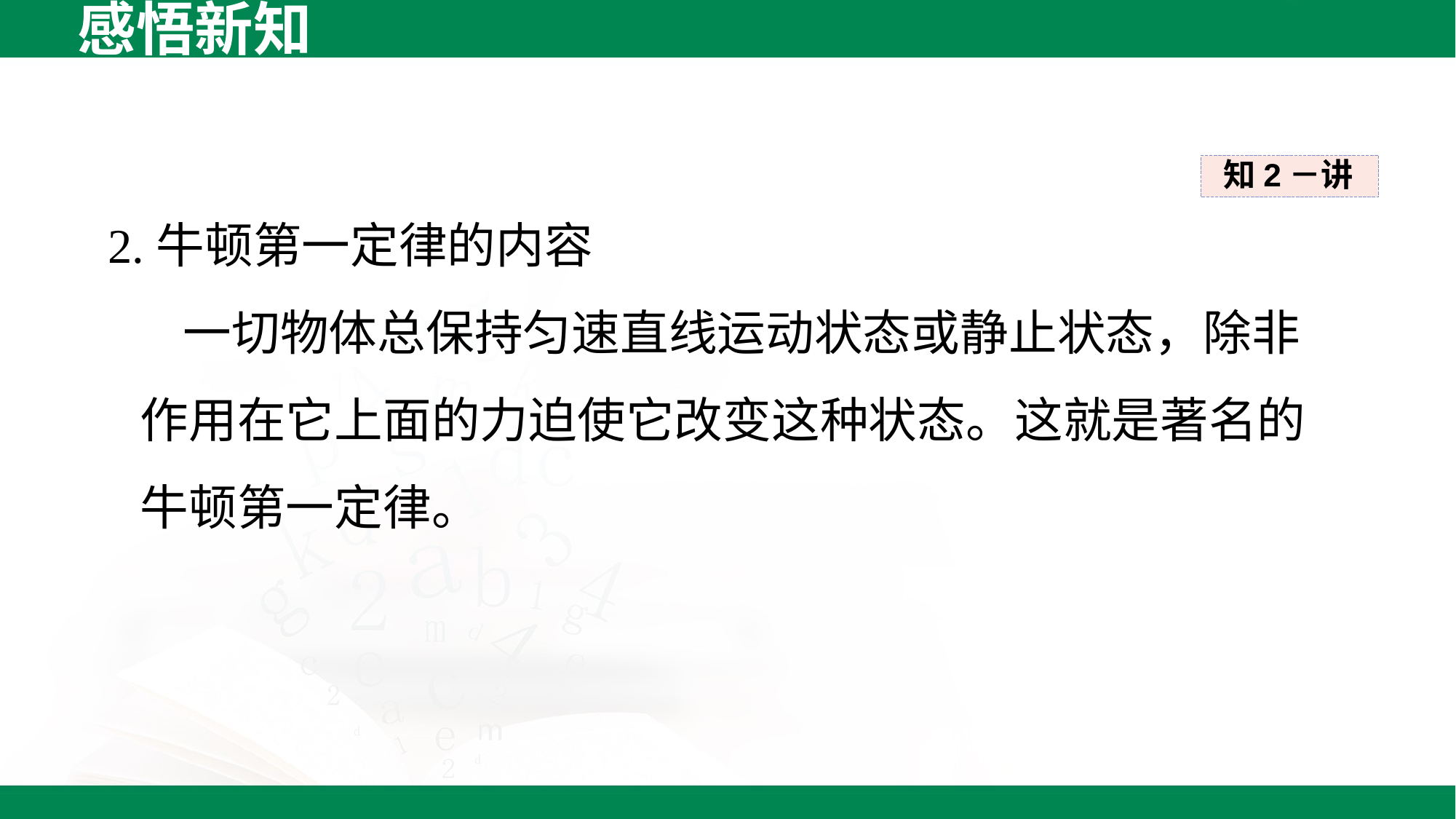

感悟新知
知2－讲

2.牛顿第一定律的内容
一切物体总保持匀速直线运动状态或静止状态，除非作用在它上面的力迫使它改变这种状态。这就是著名的牛顿第一定律。